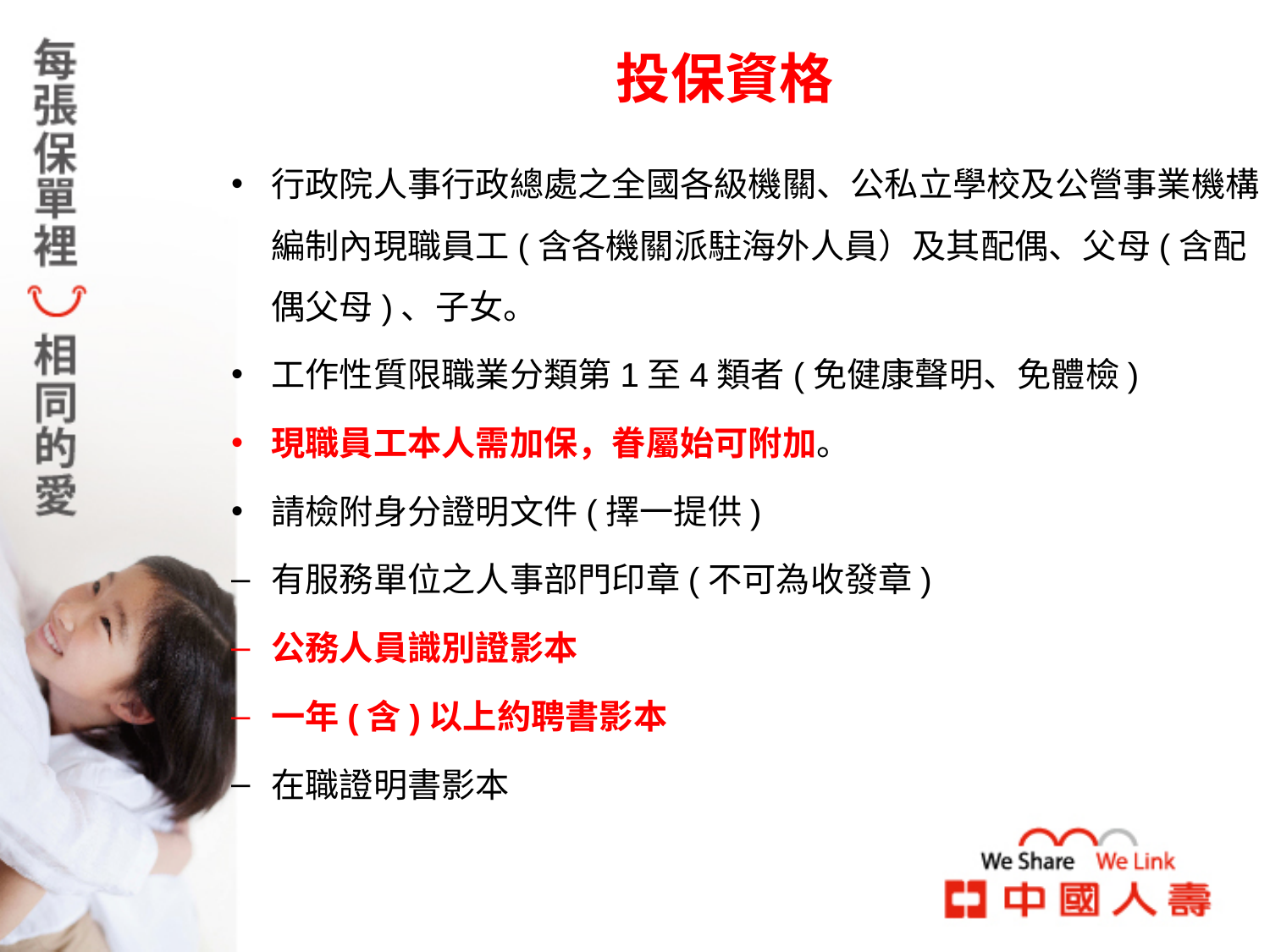

# 投保資格
行政院人事行政總處之全國各級機關、公私立學校及公營事業機構編制內現職員工(含各機關派駐海外人員）及其配偶、父母(含配偶父母)、子女。
工作性質限職業分類第1至4類者(免健康聲明、免體檢)
現職員工本人需加保，眷屬始可附加。
請檢附身分證明文件(擇一提供)
有服務單位之人事部門印章(不可為收發章)
公務人員識別證影本
一年(含)以上約聘書影本
在職證明書影本